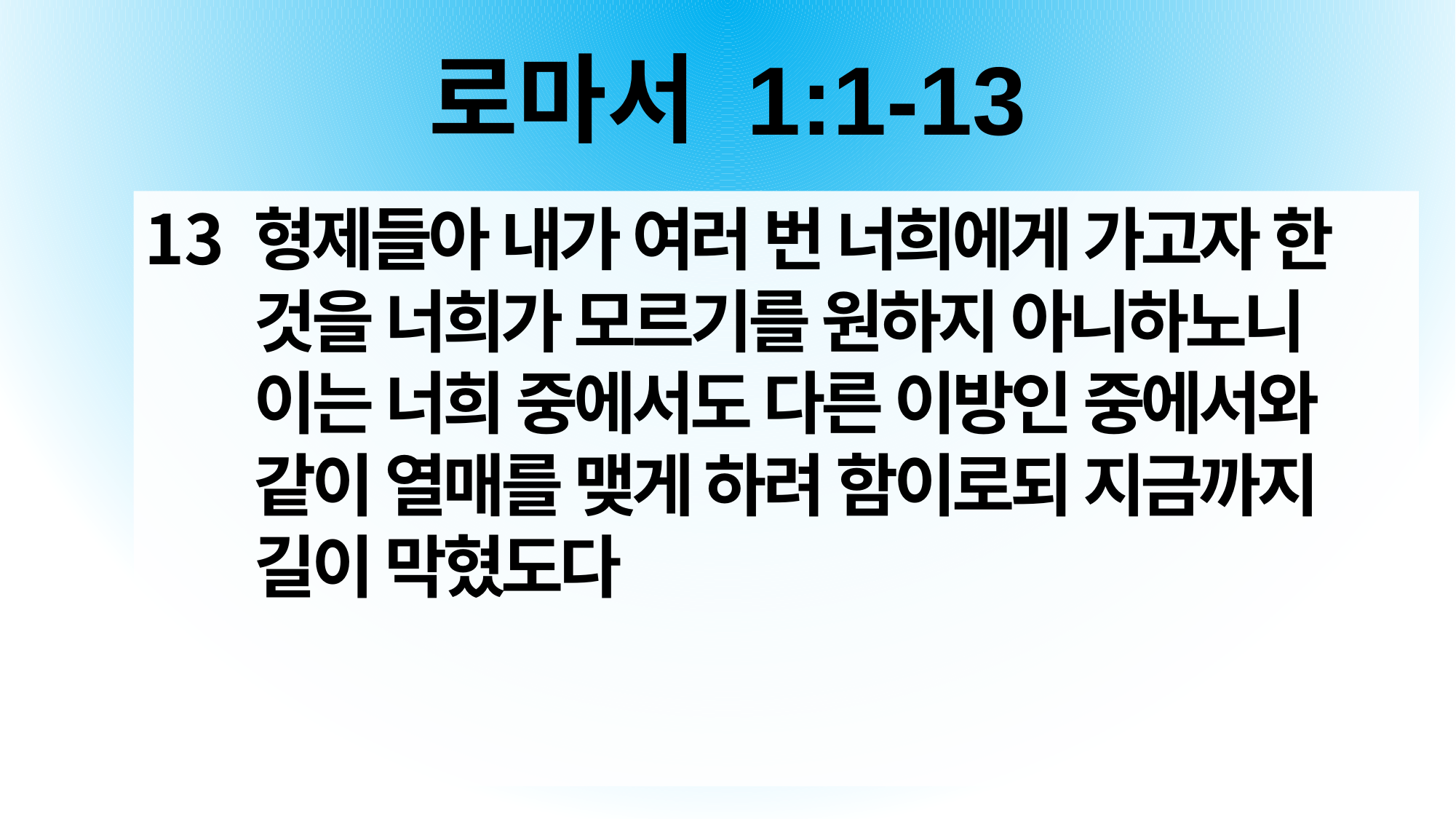

# 로마서 1:1-13
형제들아 내가 여러 번 너희에게 가고자 한 것을 너희가 모르기를 원하지 아니하노니 이는 너희 중에서도 다른 이방인 중에서와 같이 열매를 맺게 하려 함이로되 지금까지 길이 막혔도다